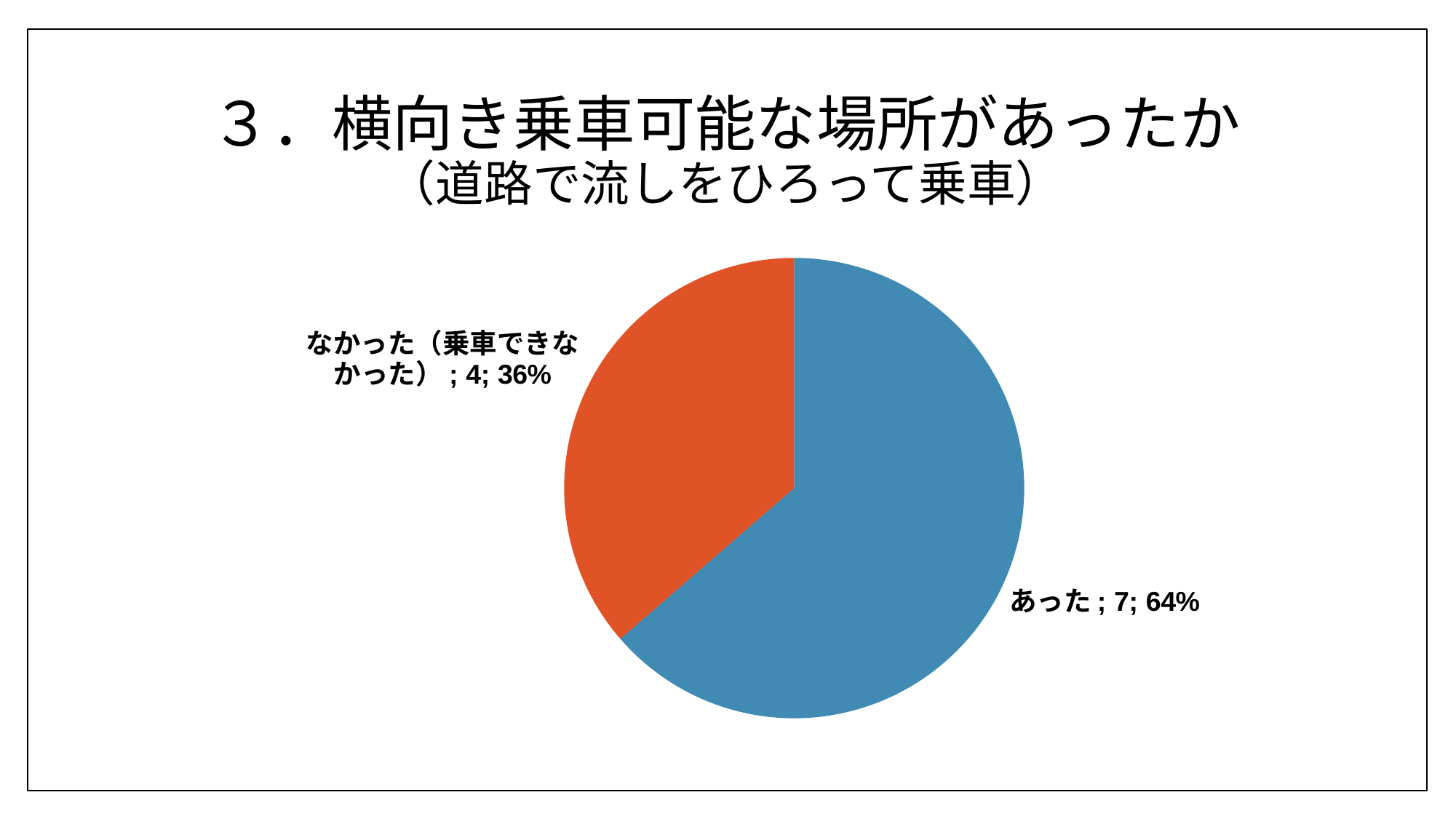

# ３．横向き乗車可能な場所があったか （道路で流しをひろって乗車）

### Chart

| Category | 列1 |
|---|---|
| あった | 7.0 |
| なかった（乗車できなかった） | 4.0 |